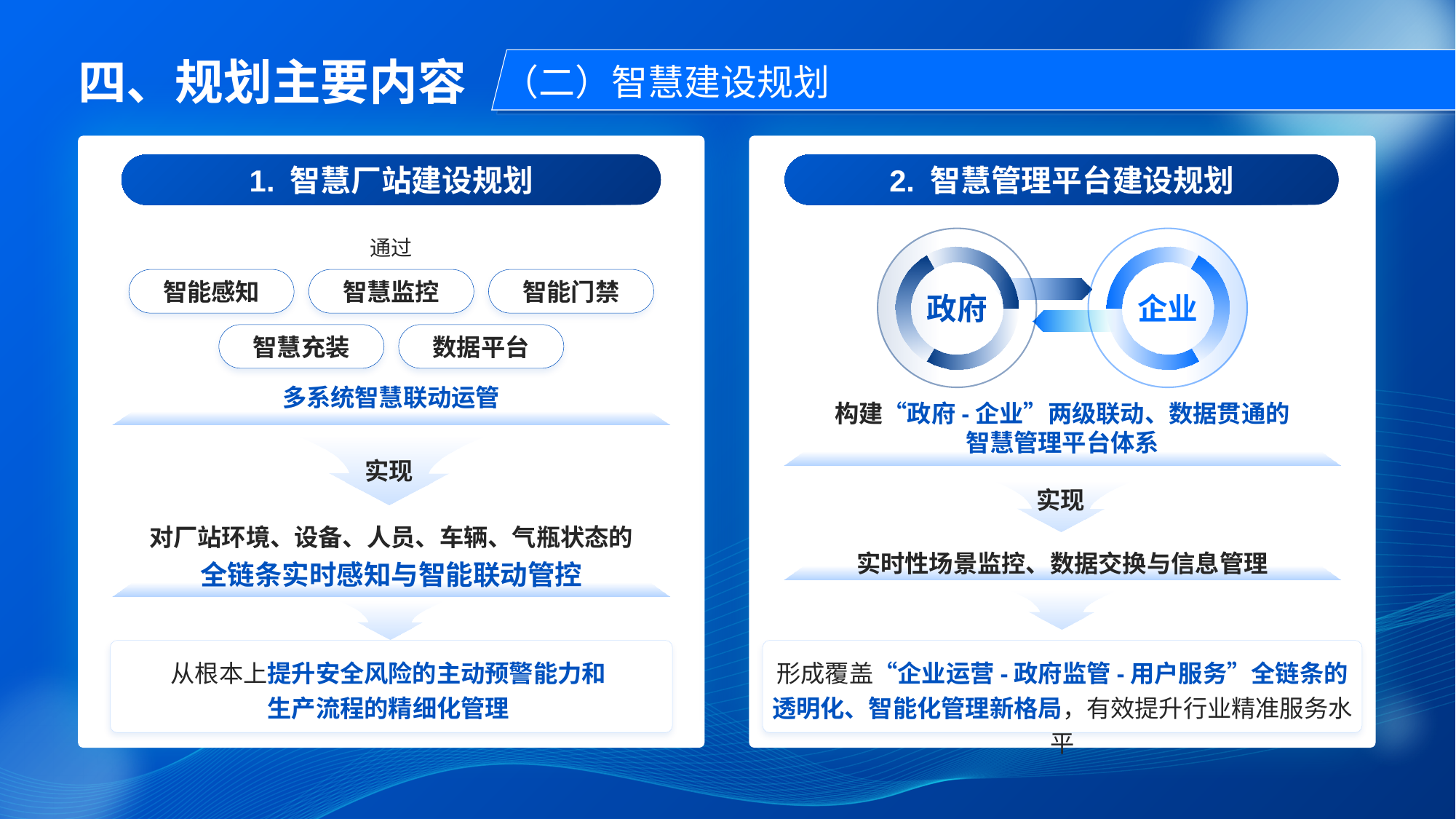

四、规划主要内容

（二）智慧建设规划

1. 智慧厂站建设规划

2. 智慧管理平台建设规划
通过

政府
企业

智能感知
智慧监控
智能门禁
智慧充装
数据平台
多系统智慧联动运管
构建“政府-企业”两级联动、数据贯通的
智慧管理平台体系

实现

实现

对厂站环境、设备、人员、车辆、气瓶状态的
全链条实时感知与智能联动管控
实时性场景监控、数据交换与信息管理

从根本上提升安全风险的主动预警能力和生产流程的精细化管理
形成覆盖“企业运营-政府监管-用户服务”全链条的透明化、智能化管理新格局，有效提升行业精准服务水平